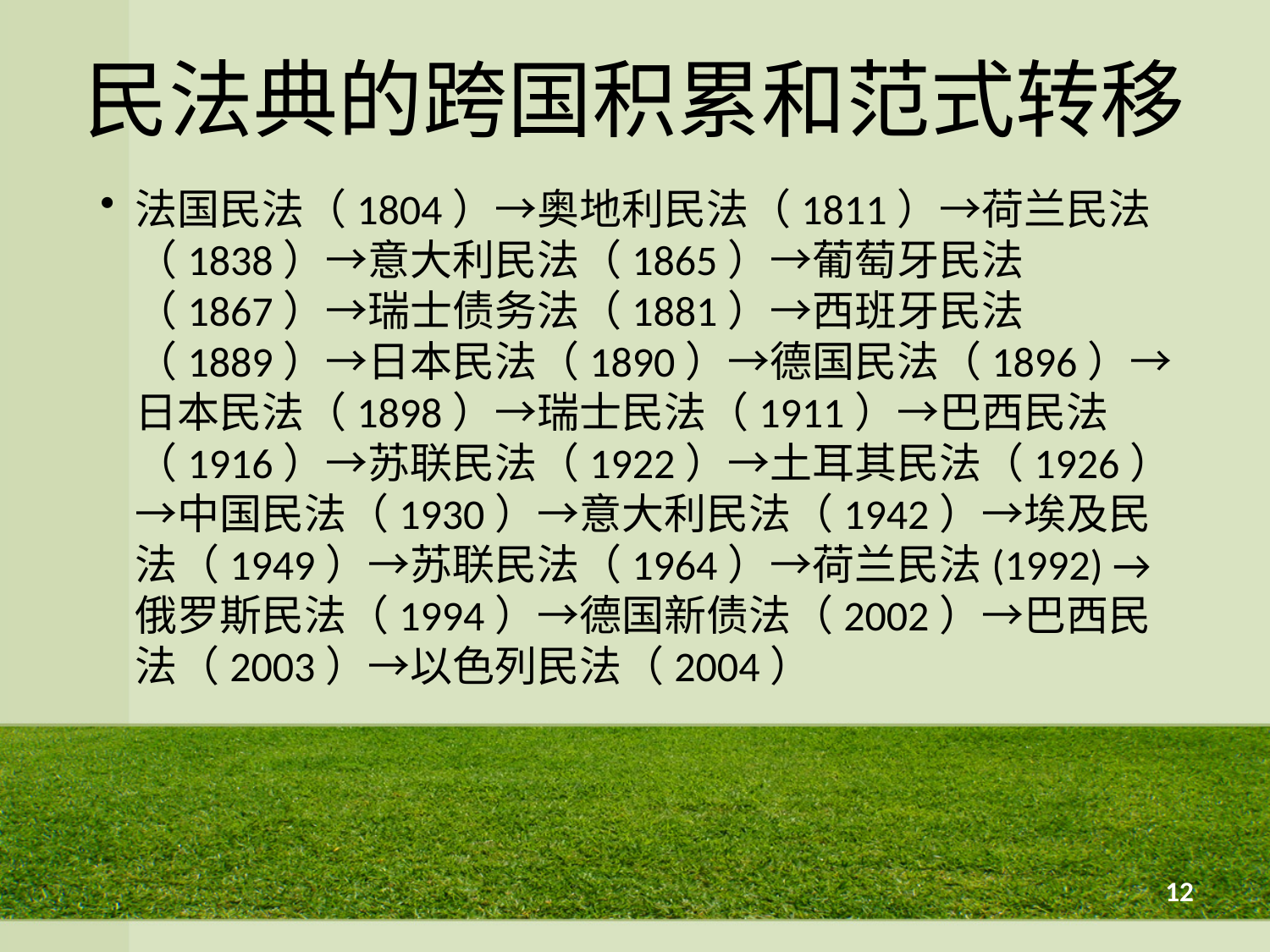

民法典的跨国积累和范式转移
法国民法（1804）→奥地利民法（1811）→荷兰民法（1838）→意大利民法（1865）→葡萄牙民法（1867）→瑞士债务法（1881）→西班牙民法（1889）→日本民法（1890）→德国民法（1896）→日本民法（1898）→瑞士民法（1911）→巴西民法（1916）→苏联民法（1922）→土耳其民法（1926）→中国民法（1930）→意大利民法（1942）→埃及民法（1949）→苏联民法（1964）→荷兰民法(1992) →俄罗斯民法（1994）→德国新债法（2002）→巴西民法（2003）→以色列民法（2004）
12